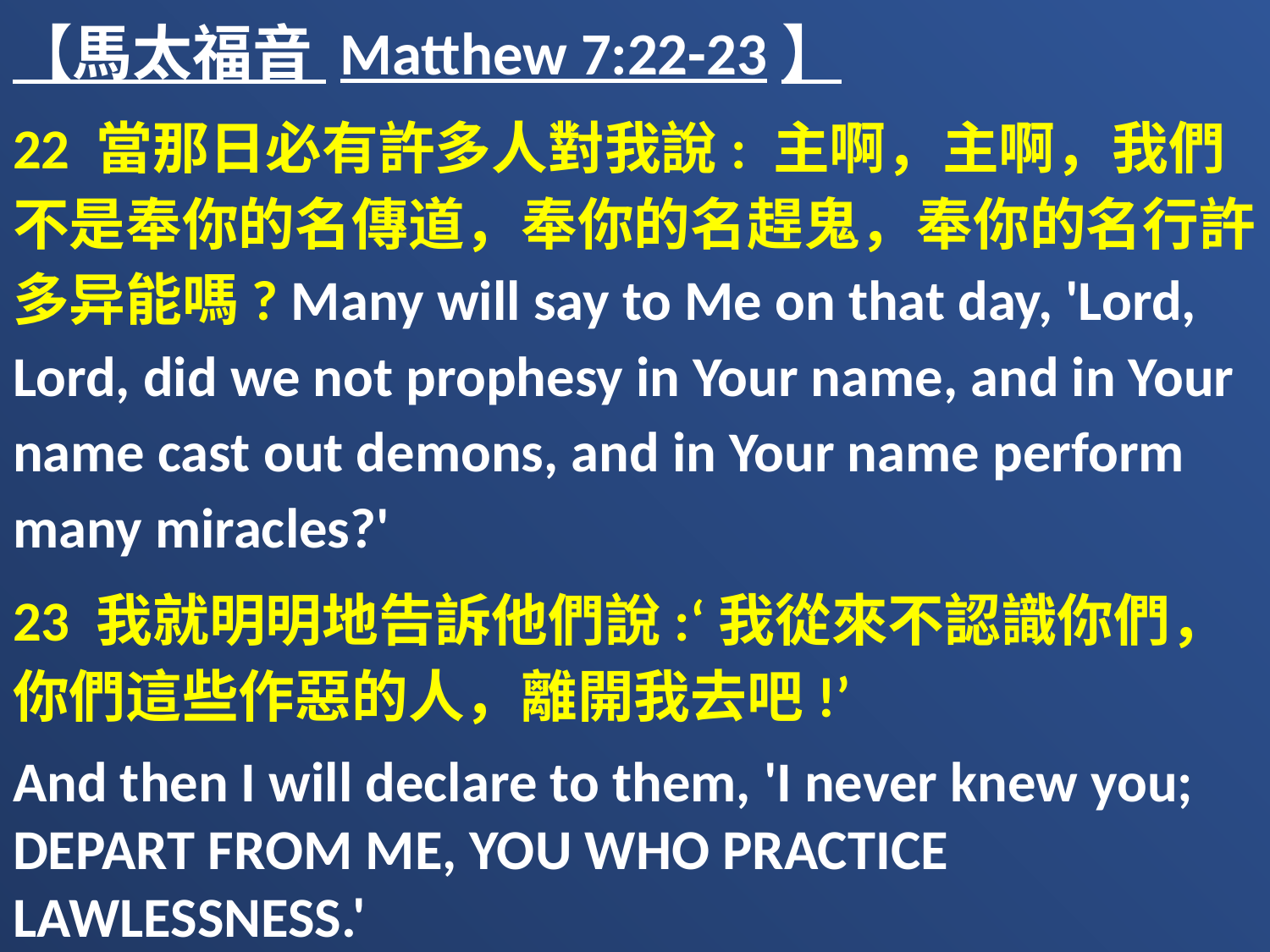

【馬太福音 Matthew 7:22-23】
22 當那日必有許多人對我說: 主啊，主啊，我們不是奉你的名傳道，奉你的名趕鬼，奉你的名行許多异能嗎? Many will say to Me on that day, 'Lord, Lord, did we not prophesy in Your name, and in Your name cast out demons, and in Your name perform many miracles?'
23 我就明明地告訴他們說:‘我從來不認識你們，你們這些作惡的人，離開我去吧!’
And then I will declare to them, 'I never knew you; DEPART FROM ME, YOU WHO PRACTICE LAWLESSNESS.'